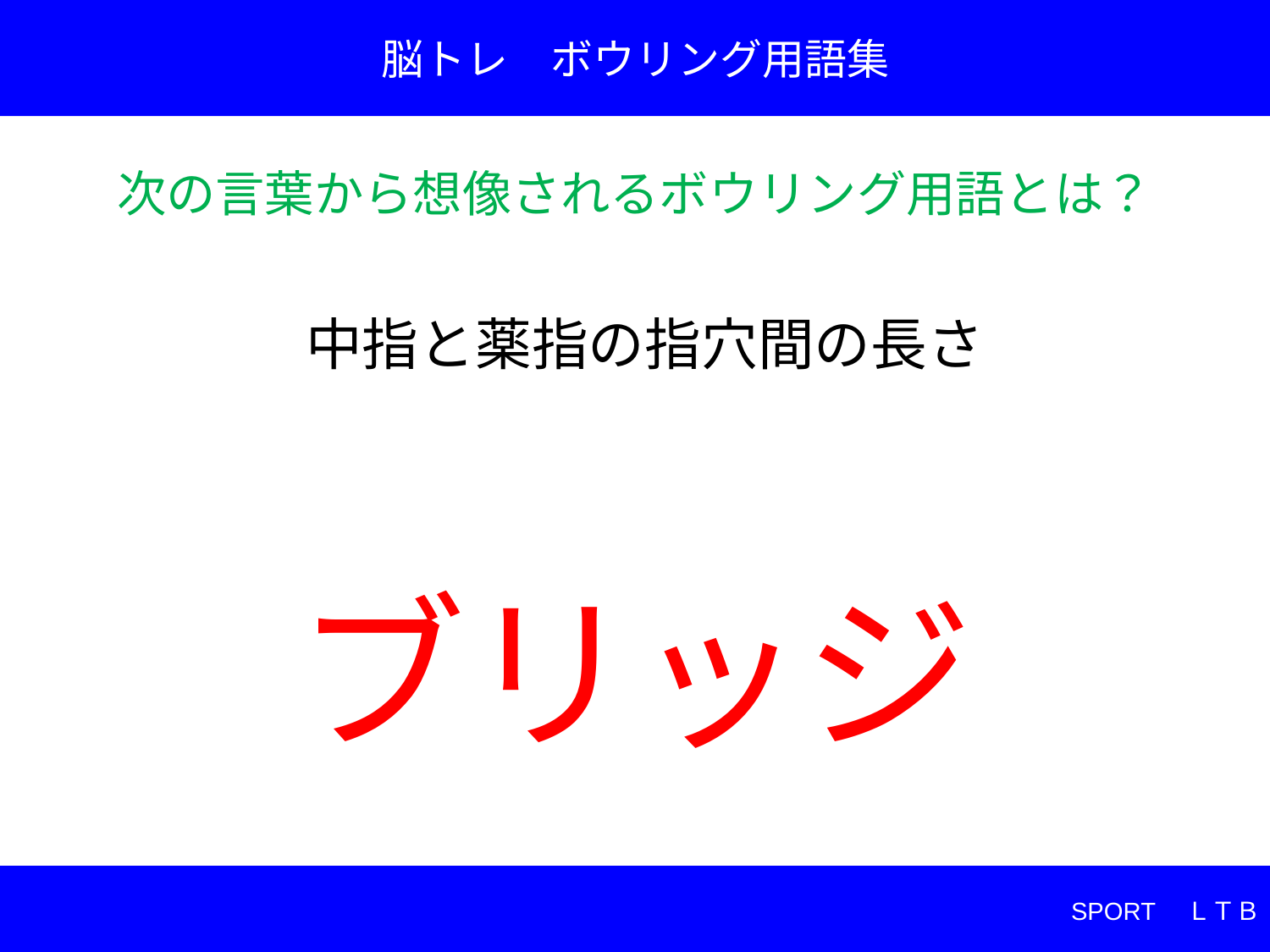

脳トレ　ボウリング用語集
次の言葉から想像されるボウリング用語とは？
中指と薬指の指穴間の長さ
# ブリッジ
SPORT　ＬＴＢ